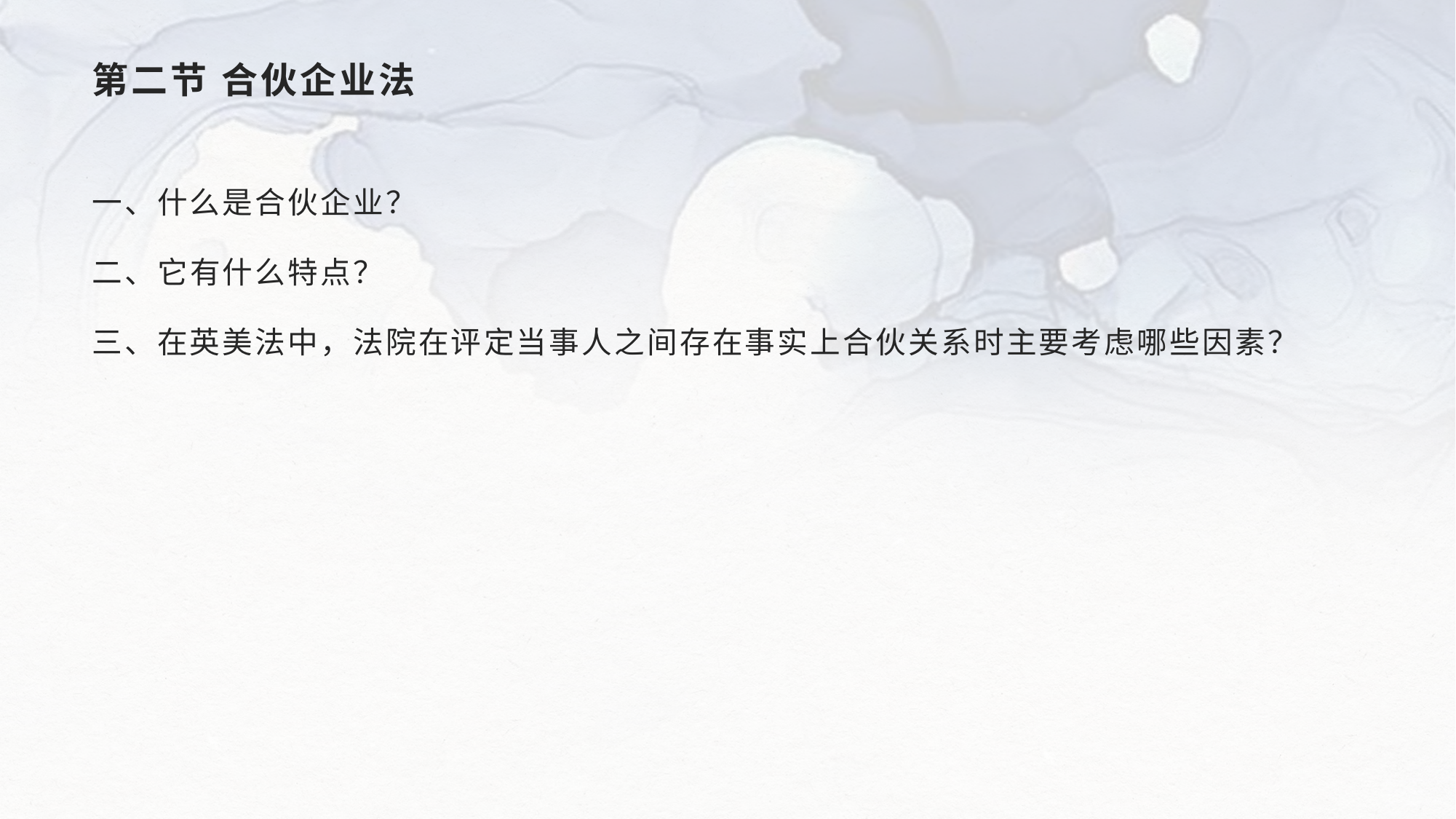

# 第二节 合伙企业法

一、什么是合伙企业？
二、它有什么特点？
三、在英美法中，法院在评定当事人之间存在事实上合伙关系时主要考虑哪些因素？